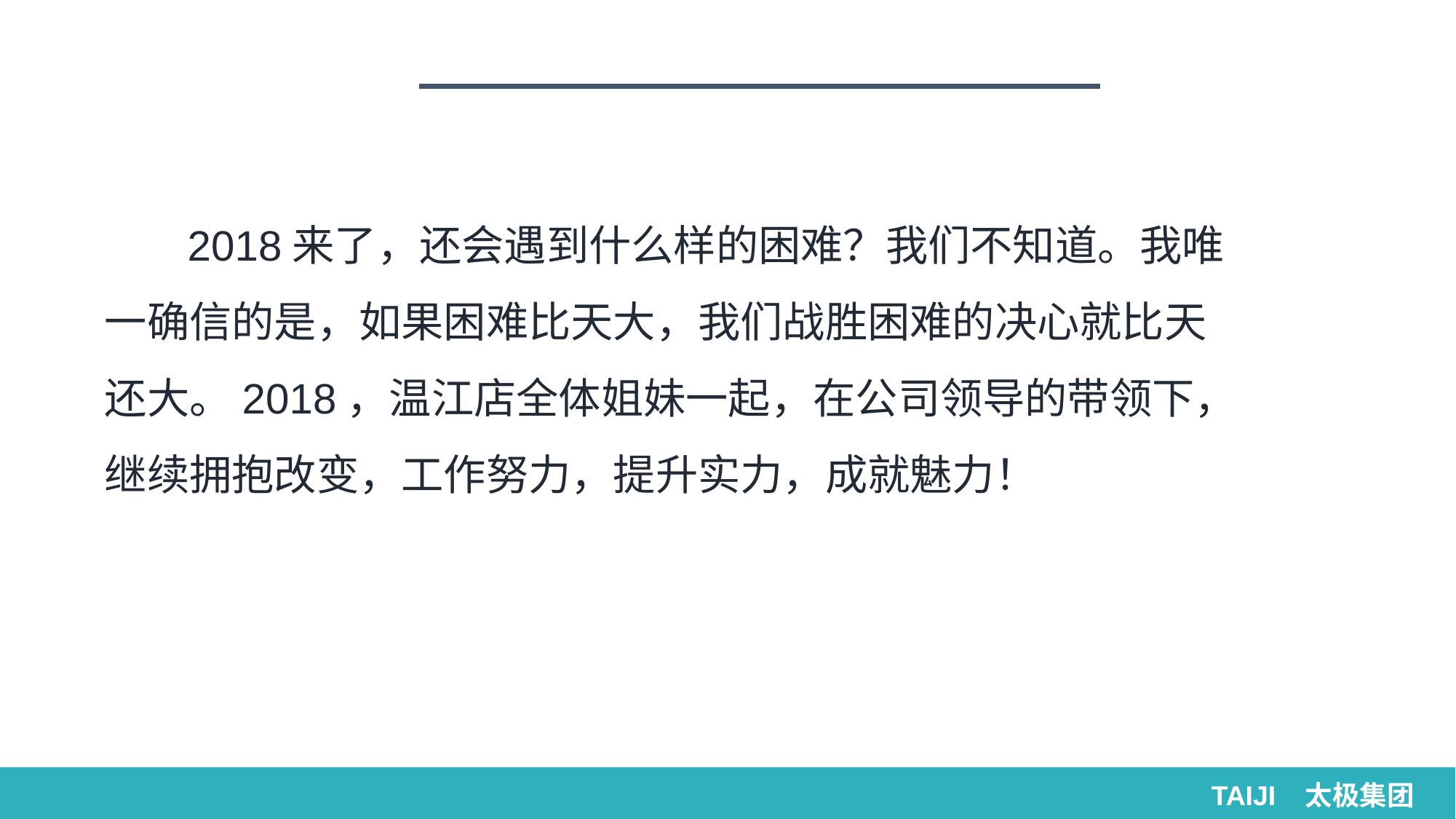

2018来了，还会遇到什么样的困难？我们不知道。我唯一确信的是，如果困难比天大，我们战胜困难的决心就比天还大。2018，温江店全体姐妹一起，在公司领导的带领下，继续拥抱改变，工作努力，提升实力，成就魅力！

TAIJI   太极集团